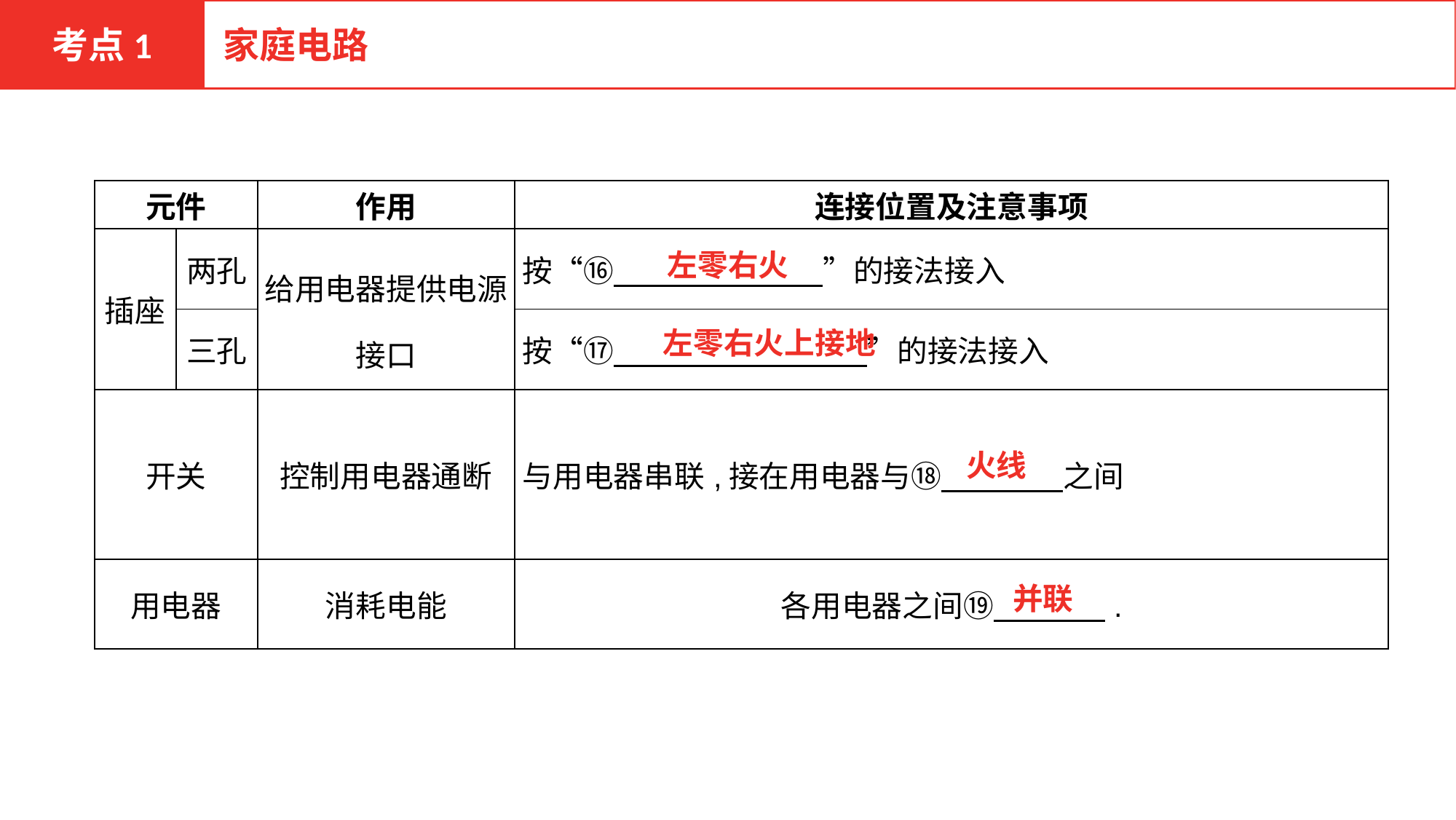

考点1
家庭电路
| 元件 |  | 作用 | 连接位置及注意事项 |
| --- | --- | --- | --- |
| 插座 | 两孔 | 给用电器提供电源接口 | 按“⑯　　 　　　　”的接法接入 |
|  | 三孔 |  | 按“⑰　　　 　　　　”的接法接入 |
| 开关 |  | 控制用电器通断 | 与用电器串联,接在用电器与⑱　　　　之间 |
| 用电器 |  | 消耗电能 | 各用电器之间⑲　 　　 . |
左零右火
左零右火上接地
火线
并联